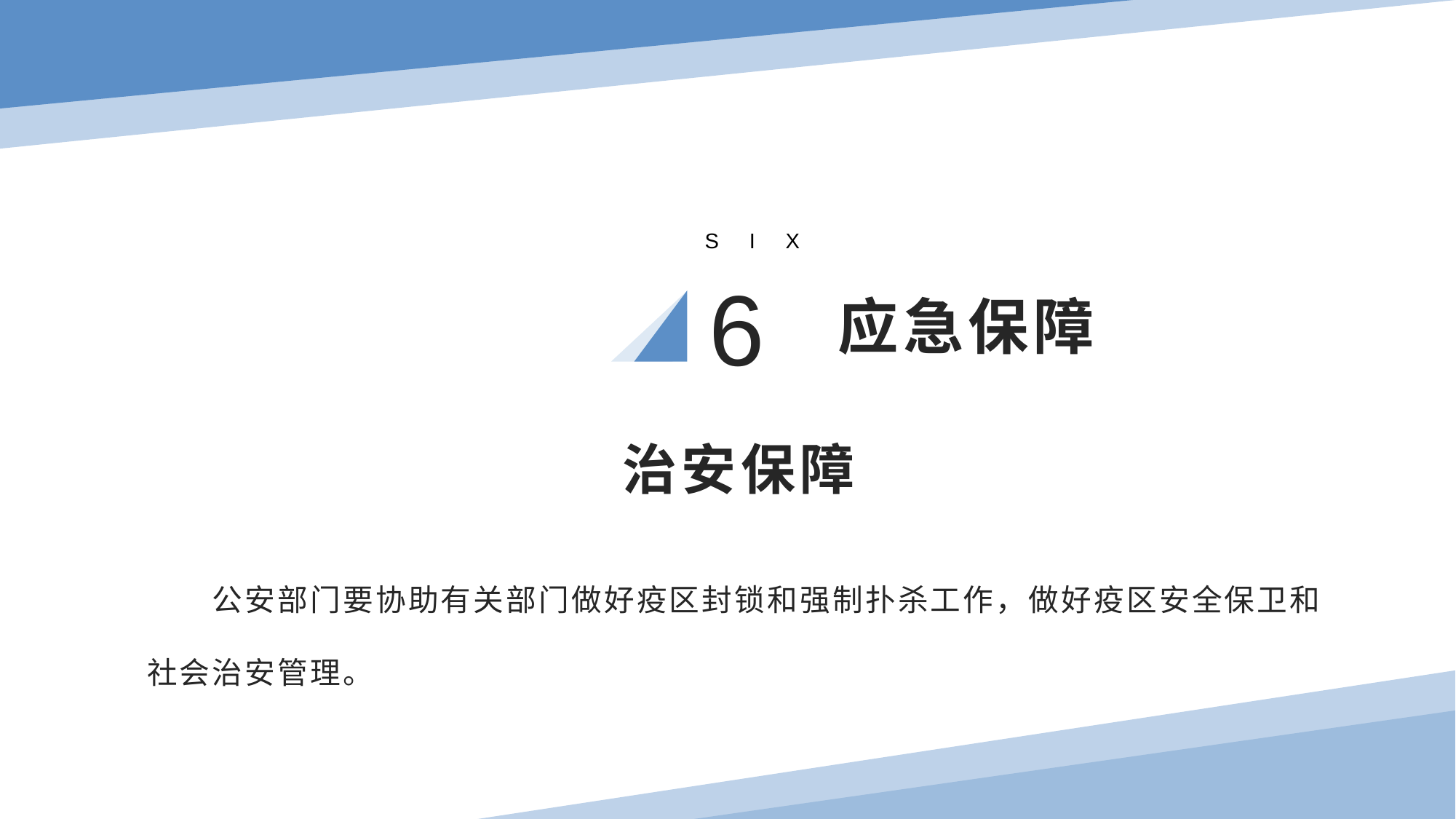

SIX
6
# 应急保障
  治安保障
公安部门要协助有关部门做好疫区封锁和强制扑杀工作，做好疫区安全保卫和社会治安管理。